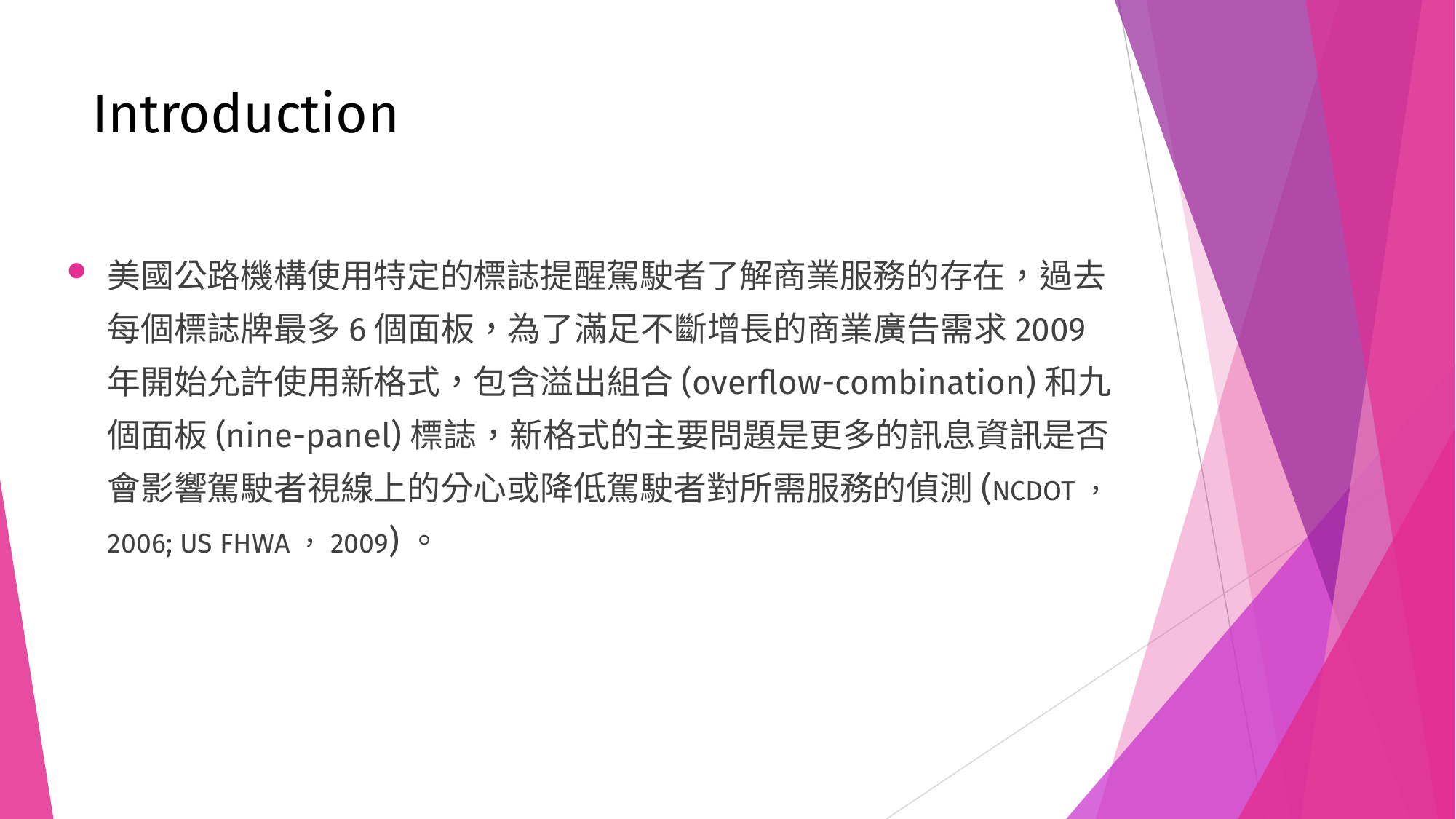

# Introduction
美國公路機構使用特定的標誌提醒駕駛者了解商業服務的存在，過去每個標誌牌最多6個面板，為了滿足不斷增長的商業廣告需求2009年開始允許使用新格式，包含溢出組合(overflow-combination)和九個面板(nine-panel)標誌，新格式的主要問題是更多的訊息資訊是否會影響駕駛者視線上的分心或降低駕駛者對所需服務的偵測(NCDOT，2006; US FHWA，2009)。